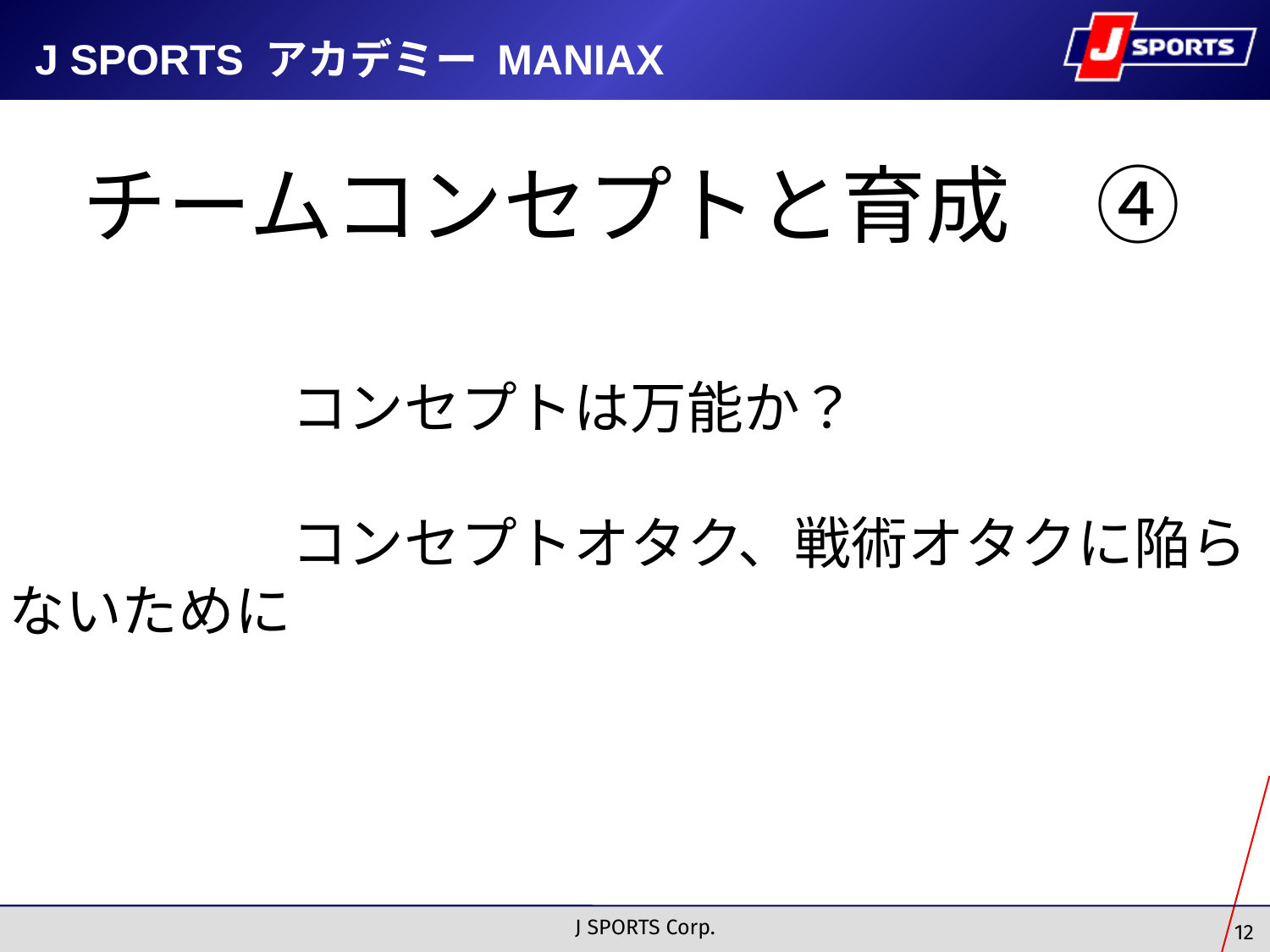

J SPORTS アカデミー MANIAX
チームコンセプトと育成　④

　　　　　コンセプトは万能か？

　　　　　コンセプトオタク、戦術オタクに陥らないために
J SPORTS Corp.
12